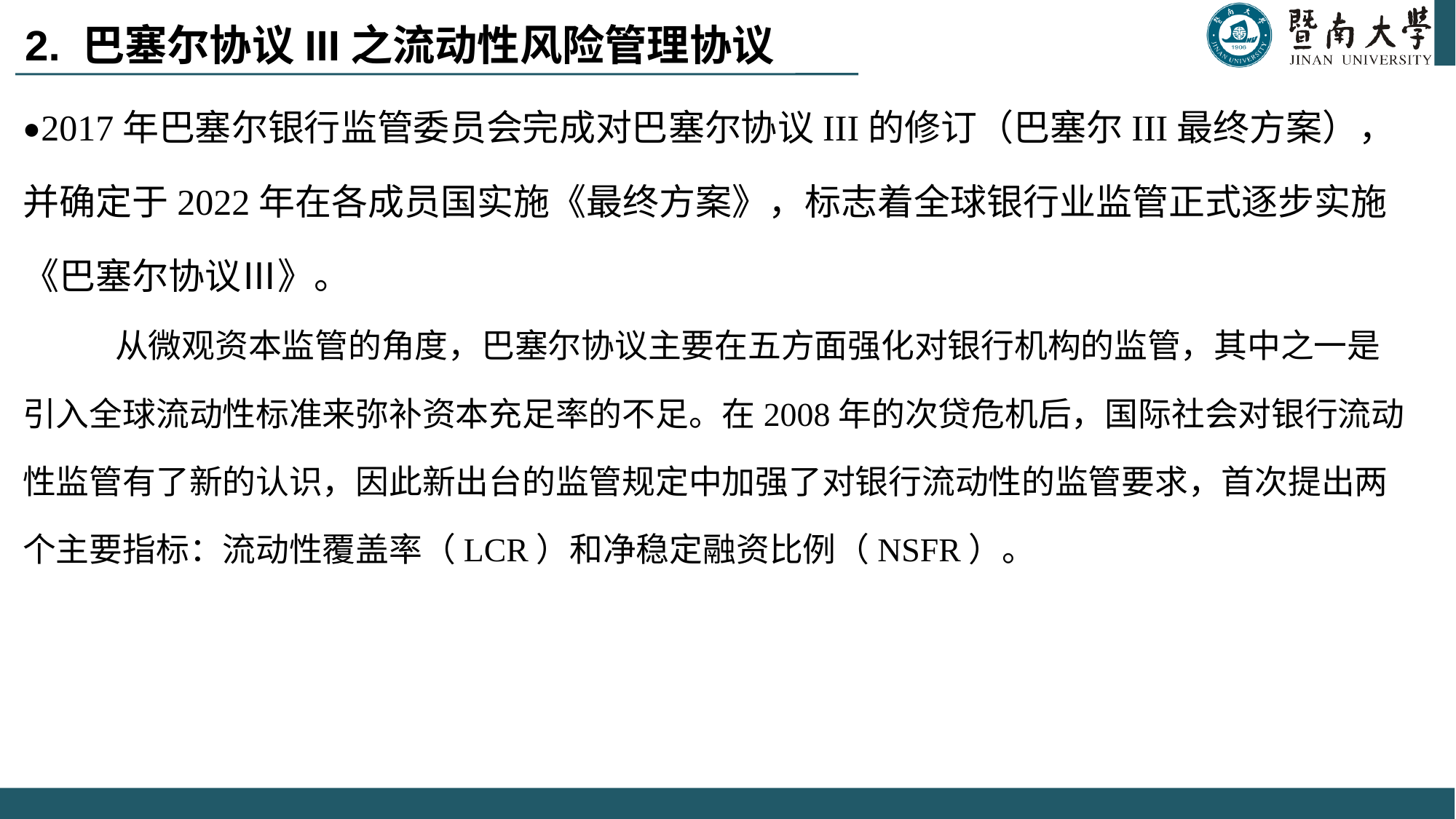

# 2. 巴塞尔协议III之流动性风险管理协议

•2017年巴塞尔银行监管委员会完成对巴塞尔协议III的修订（巴塞尔III最终方案），并确定于2022年在各成员国实施《最终方案》，标志着全球银行业监管正式逐步实施《巴塞尔协议Ⅲ》。
    从微观资本监管的角度，巴塞尔协议主要在五方面强化对银行机构的监管，其中之一是引入全球流动性标准来弥补资本充足率的不足。在2008年的次贷危机后，国际社会对银行流动性监管有了新的认识，因此新出台的监管规定中加强了对银行流动性的监管要求，首次提出两个主要指标：流动性覆盖率（LCR）和净稳定融资比例（NSFR）。